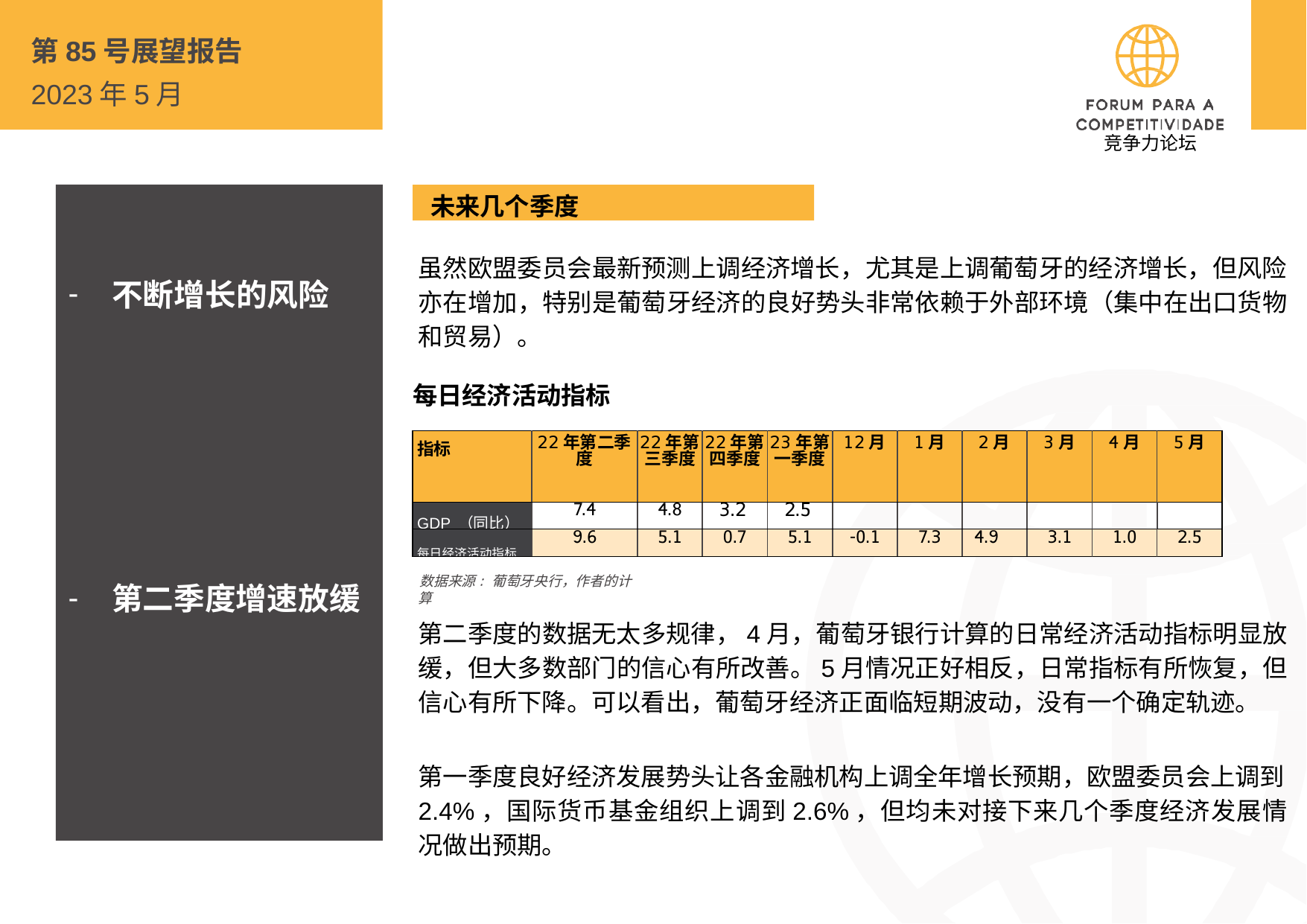

第85号展望报告
2023年5月
   竞争力论坛

不断增长的风险

第二季度增速放缓

未来几个季度
虽然欧盟委员会最新预测上调经济增长，尤其是上调葡萄牙的经济增长，但风险亦在增加，特别是葡萄牙经济的良好势头非常依赖于外部环境（集中在出口货物和贸易）。

每日经济活动指标
| 指标 | 22年第二季度 | 22年第三季度 | 22年第四季度 | 23年第一季度 | 12月 | 1月 | 2月 | 3月 | 4月 | 5月 |
| --- | --- | --- | --- | --- | --- | --- | --- | --- | --- | --- |
| GDP （同比） | 7.4 | 4.8 | 3.2 | 2.5 |  |  |  |  |  |  |
| 每日经济活动指标 | 9.6 | 5.1 | 0.7 | 5.1 | -0.1 | 7.3 | 4.9 | 3.1 | 1.0 | 2.5 |
数据来源: 葡萄牙央行，作者的计算
第二季度的数据无太多规律，4月，葡萄牙银行计算的日常经济活动指标明显放缓，但大多数部门的信心有所改善。5月情况正好相反，日常指标有所恢复，但信心有所下降。可以看出，葡萄牙经济正面临短期波动，没有一个确定轨迹。

第一季度良好经济发展势头让各金融机构上调全年增长预期，欧盟委员会上调到2.4%，国际货币基金组织上调到2.6%，但均未对接下来几个季度经济发展情况做出预期。